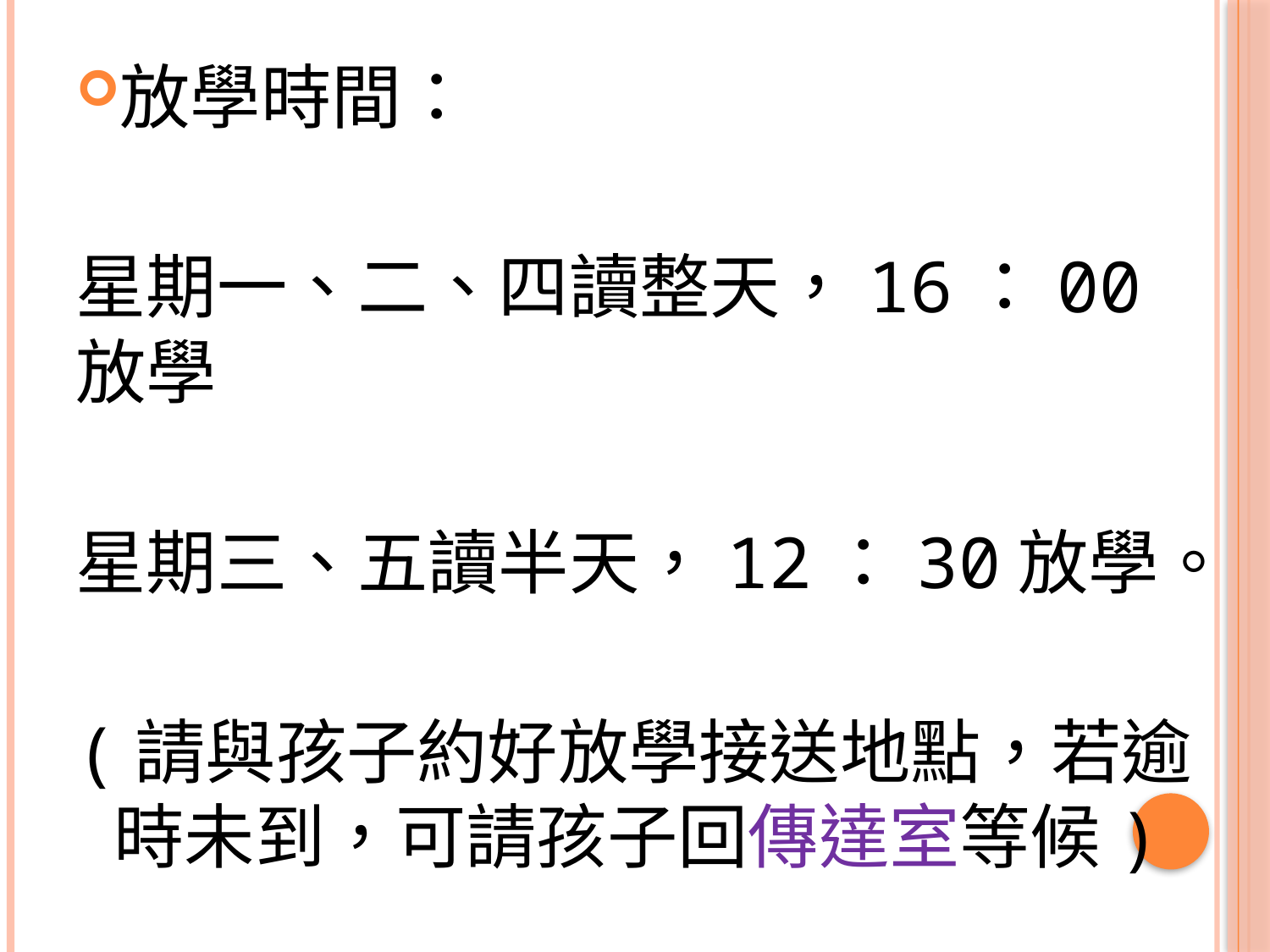

放學時間：

星期一、二、四讀整天，16：00放學

星期三、五讀半天，12：30放學。

(請與孩子約好放學接送地點，若逾時未到，可請孩子回傳達室等候)